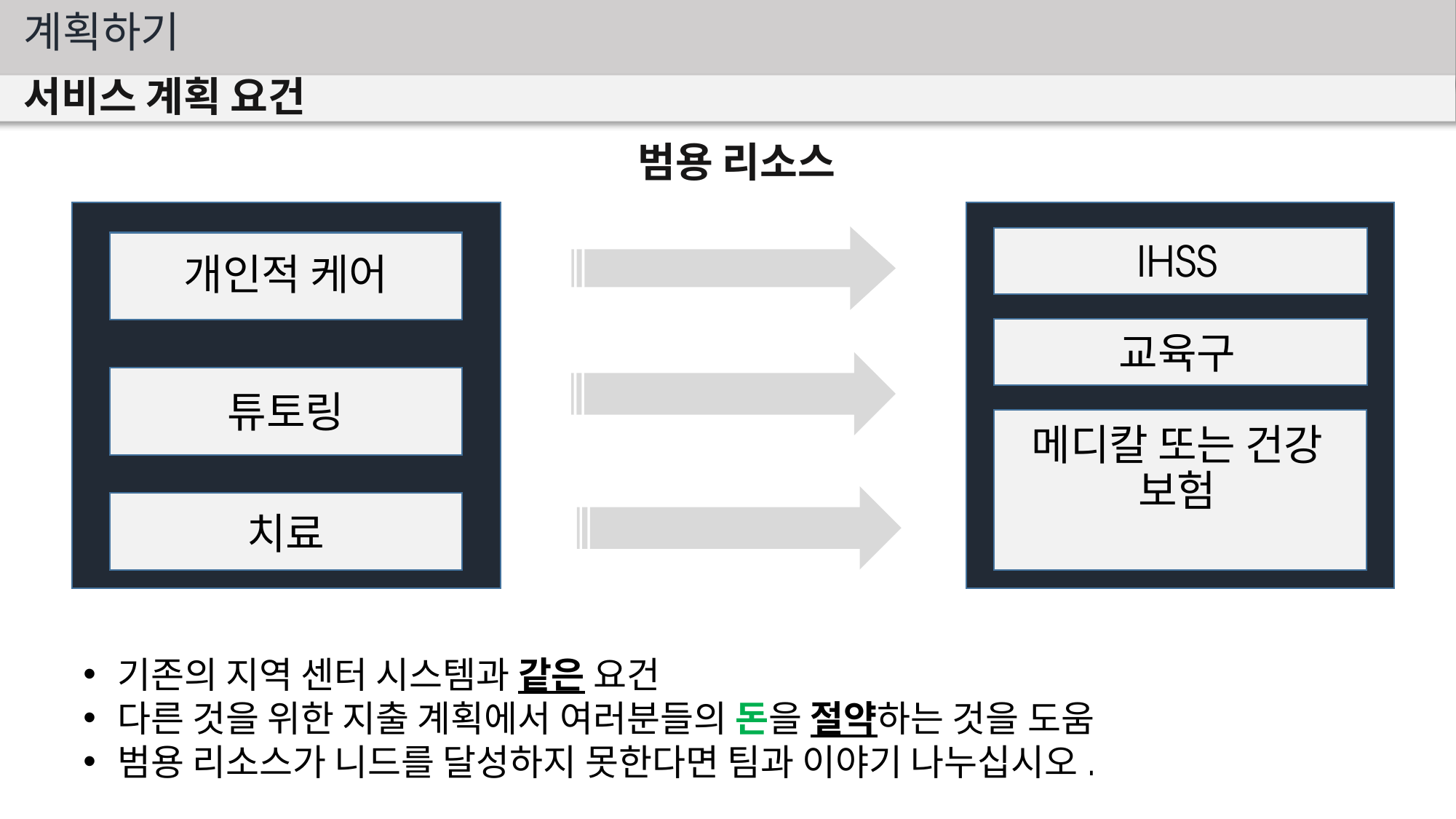

계획하기
서비스 계획 요건
범용 리소스

IHSS

교육구

메디칼 또는 건강 보험
개인적 케어

튜토링

치료

기존의 지역 센터 시스템과 같은 요건
다른 것을 위한 지출 계획에서 여러분들의 돈을 절약하는 것을 도움
범용 리소스가 니드를 달성하지 못한다면 팀과 이야기 나누십시오.